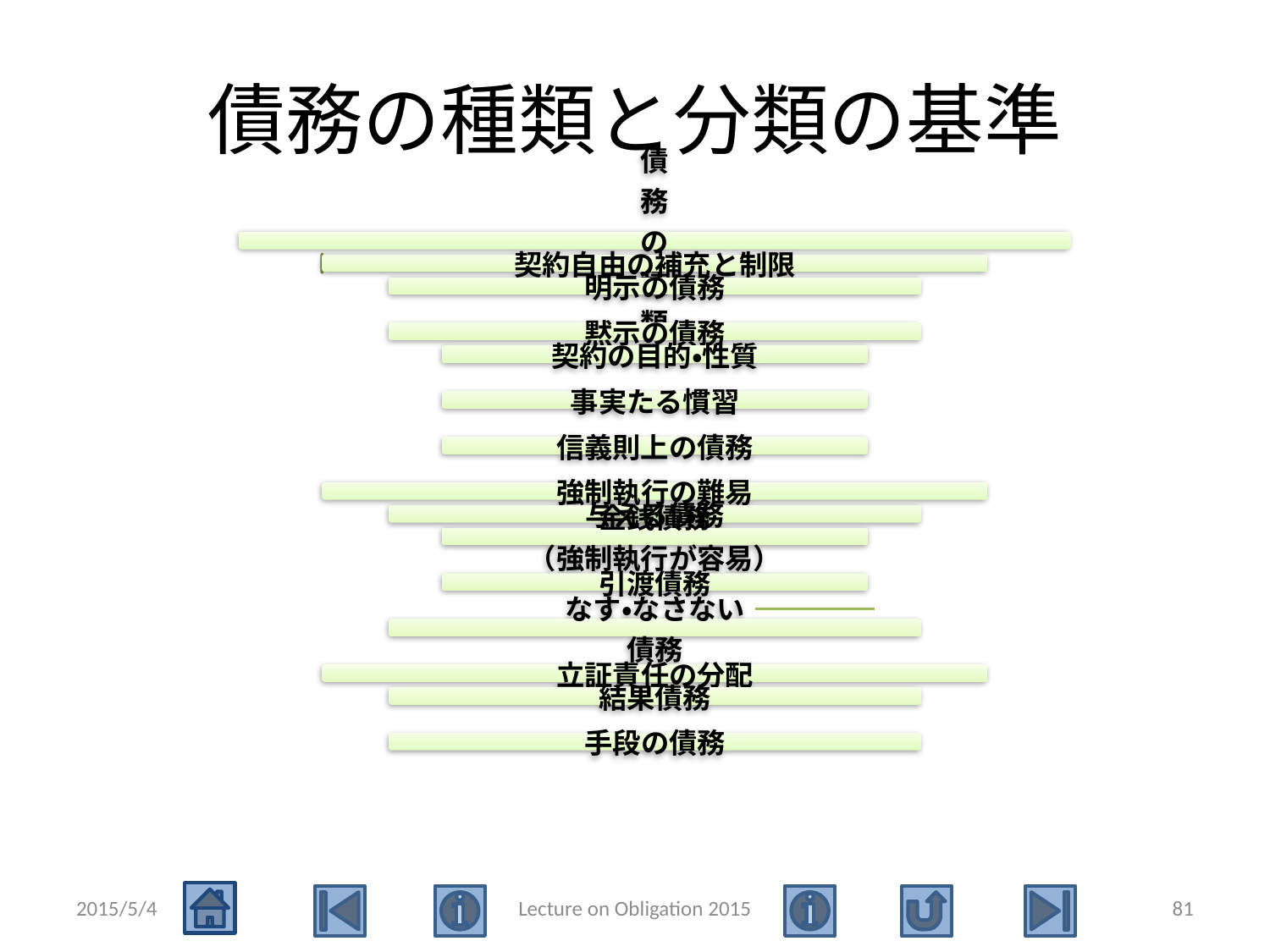

# 債務の種類と分類の基準
債
務
の
種
類
契約自由の補充と制限
明示の債務
黙示の債務
強制執行の難易
与える債務
契約の目的・性質
事実たる慣習
信義則上の債務
なす・なさない
債務
立証責任の分配
結果債務
手段の債務
金銭債務
（強制執行が容易）
引渡債務
2015/5/4
Lecture on Obligation 2015
81